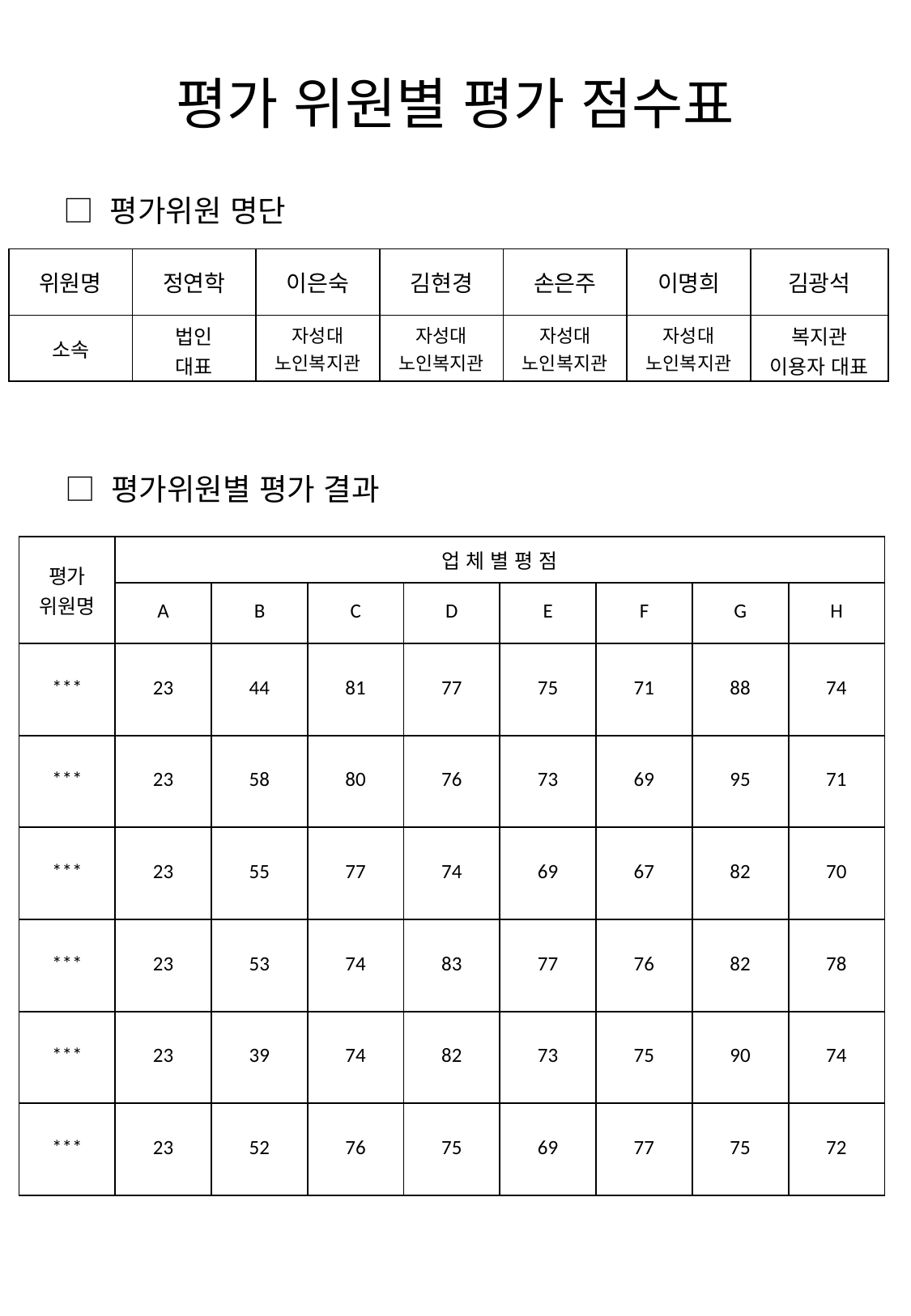

# 평가 위원별 평가 점수표
□ 평가위원 명단
| 위원명 | 정연학 | 이은숙 | 김현경 | 손은주 | 이명희 | 김광석 |
| --- | --- | --- | --- | --- | --- | --- |
| 소속 | 법인 대표 | 자성대 노인복지관 | 자성대 노인복지관 | 자성대 노인복지관 | 자성대 노인복지관 | 복지관 이용자 대표 |
□ 평가위원별 평가 결과
| 평가 위원명 | 업 체 별 평 점 |  |  |  |  |  |  |  |
| --- | --- | --- | --- | --- | --- | --- | --- | --- |
|  | A | B | C | D | E | F | G | H |
| \*\*\* | 23 | 44 | 81 | 77 | 75 | 71 | 88 | 74 |
| \*\*\* | 23 | 58 | 80 | 76 | 73 | 69 | 95 | 71 |
| \*\*\* | 23 | 55 | 77 | 74 | 69 | 67 | 82 | 70 |
| \*\*\* | 23 | 53 | 74 | 83 | 77 | 76 | 82 | 78 |
| \*\*\* | 23 | 39 | 74 | 82 | 73 | 75 | 90 | 74 |
| \*\*\* | 23 | 52 | 76 | 75 | 69 | 77 | 75 | 72 |